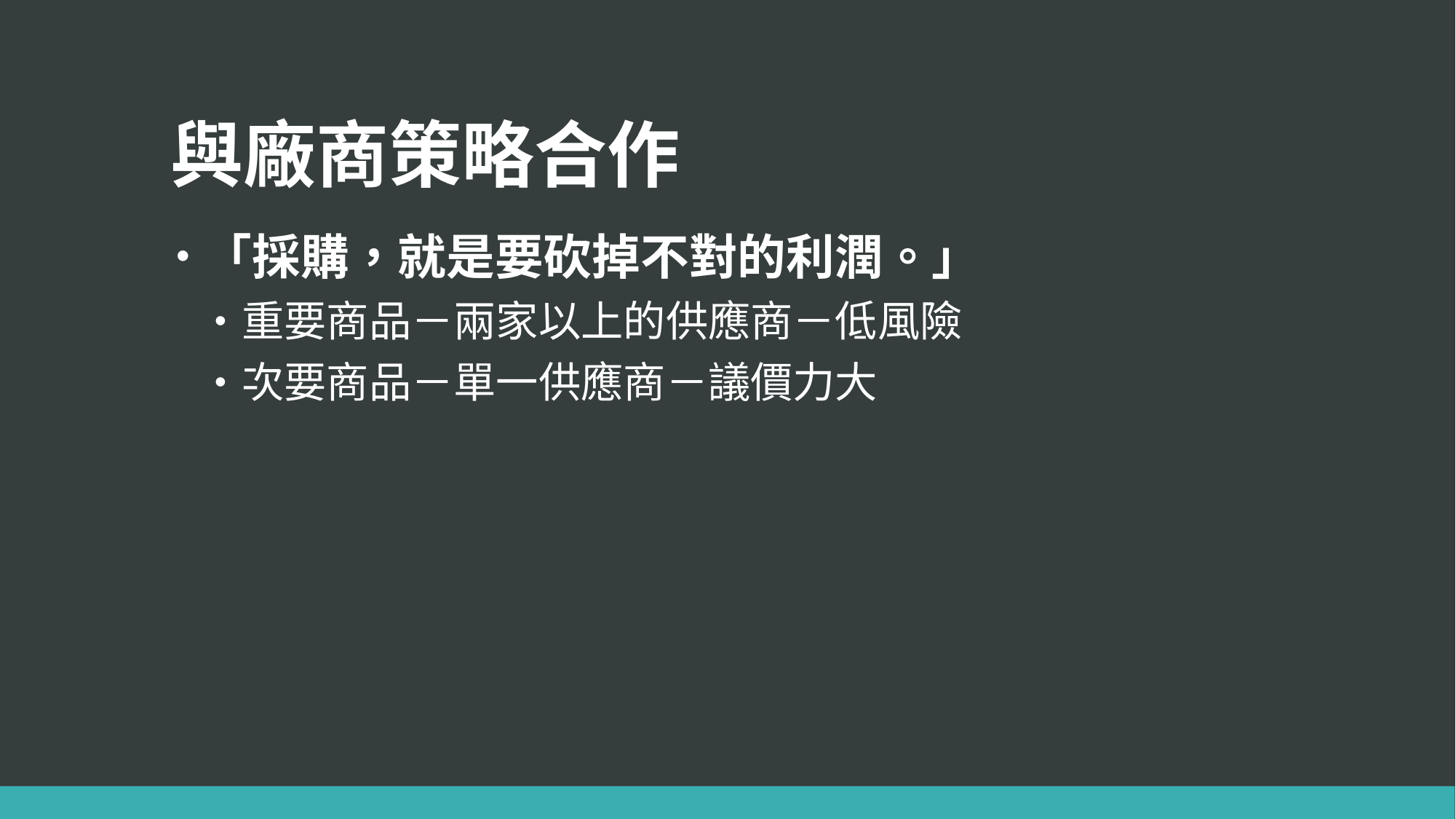

# 與廠商策略合作
「採購，就是要砍掉不對的利潤。」
重要商品－兩家以上的供應商－低風險
次要商品－單一供應商－議價力大